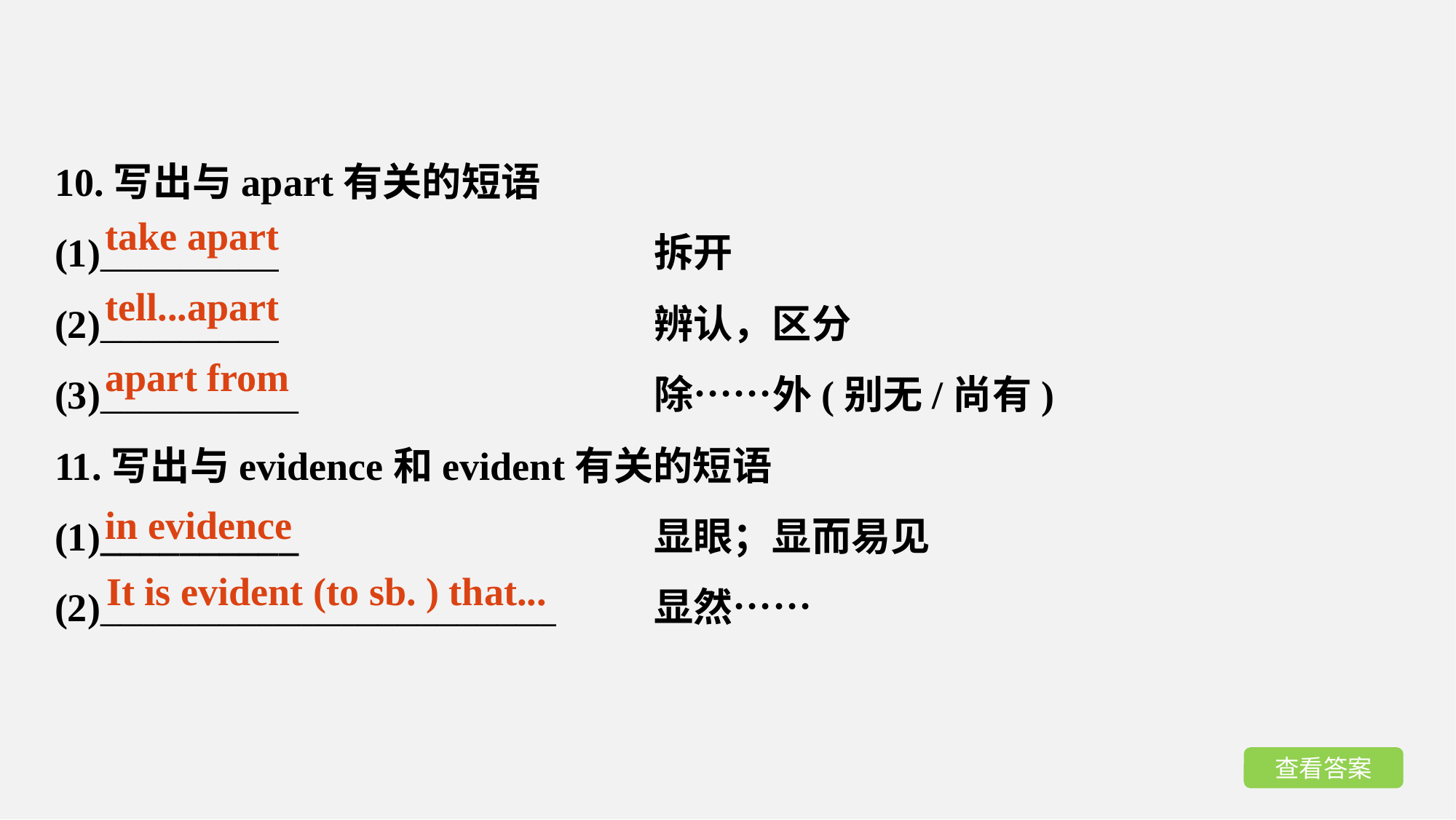

10.写出与apart有关的短语
(1)_________ 	拆开
(2)_________ 	辨认，区分
(3)__________ 	除……外(别无/尚有)
11.写出与evidence和evident有关的短语
(1)__________ 	显眼；显而易见
(2)_______________________ 	显然……
take apart
tell...apart
apart from
in evidence
It is evident (to sb. ) that...
查看答案